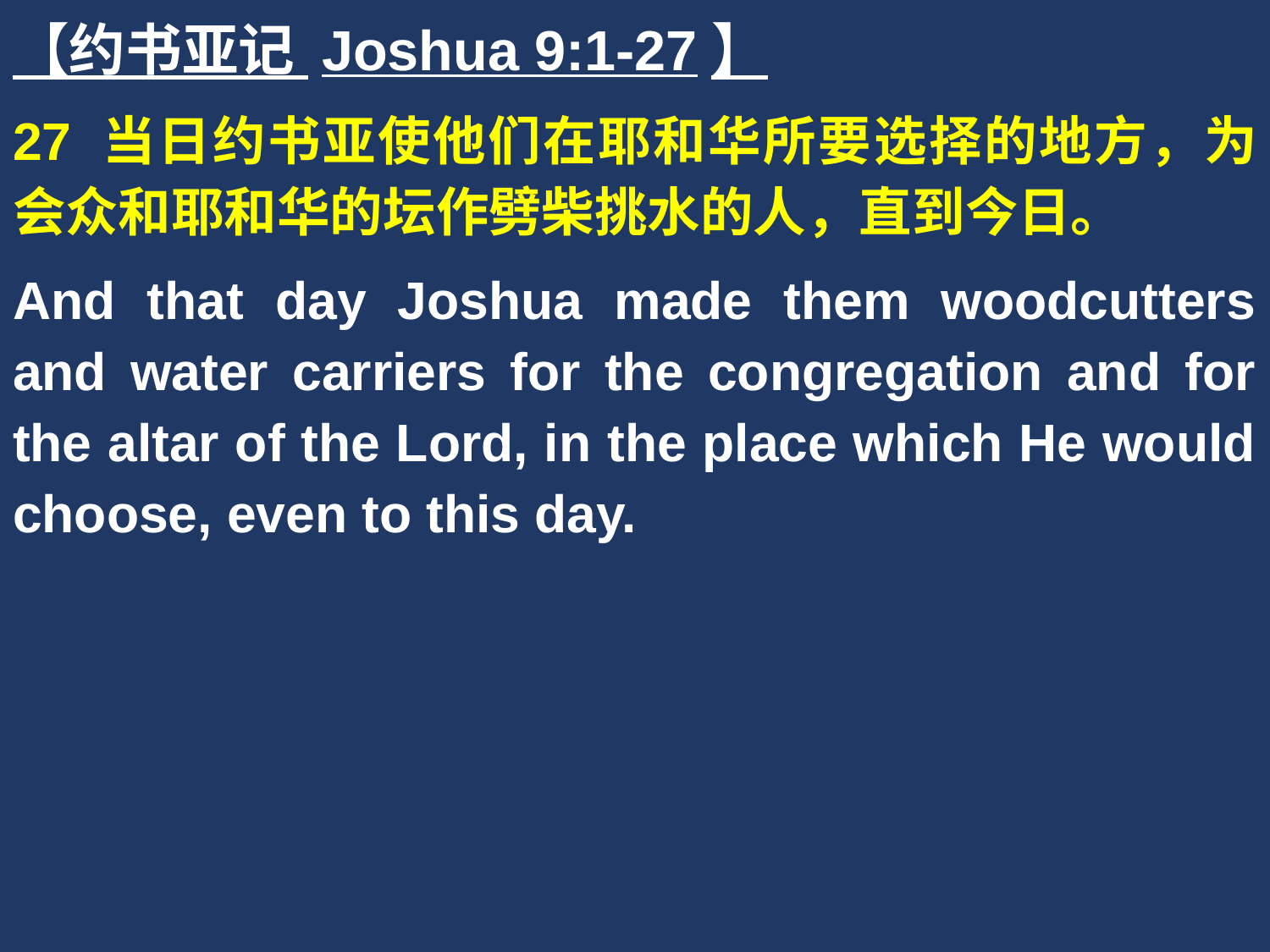

【约书亚记 Joshua 9:1-27】
27 当日约书亚使他们在耶和华所要选择的地方，为会众和耶和华的坛作劈柴挑水的人，直到今日。
And that day Joshua made them woodcutters and water carriers for the congregation and for the altar of the Lord, in the place which He would choose, even to this day.